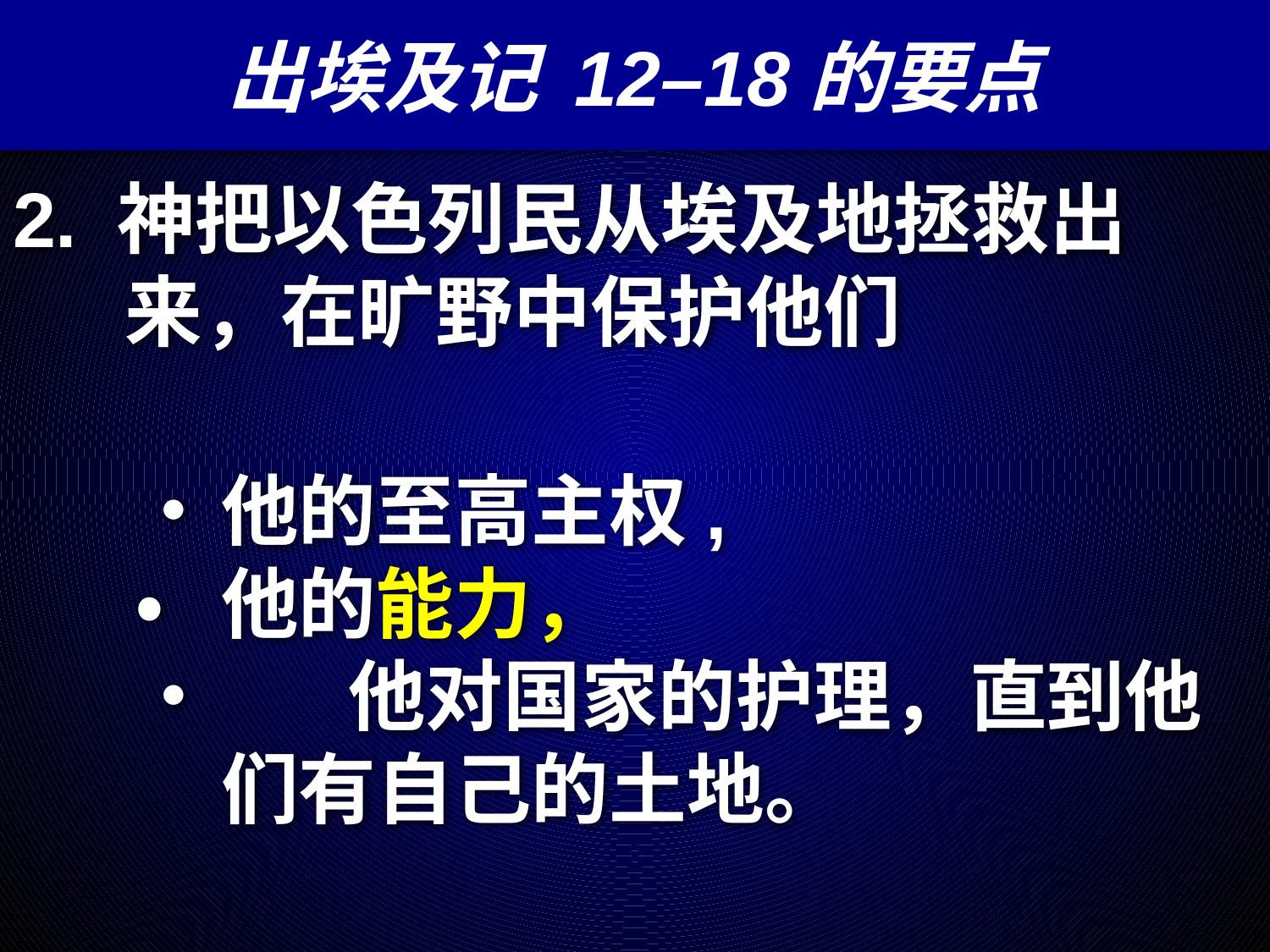

出埃及记 12–18的要点

# 2. 神把以色列民从埃及地拯救出来，在旷野中保护他们
•	他的至高主权,
• 	他的能力，
• 	他对国家的护理，直到他们有自己的土地。